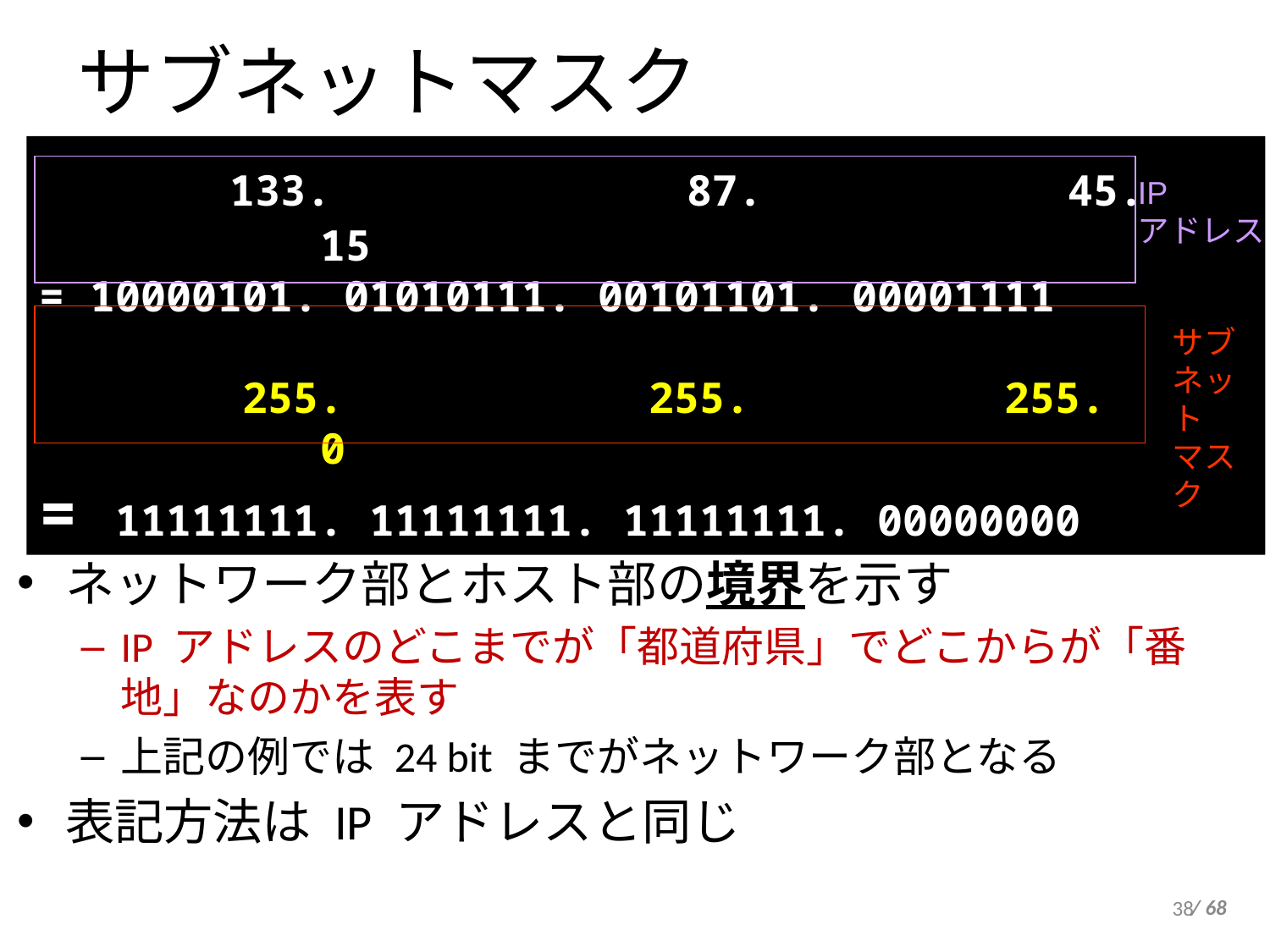

サブネットマスク
     133.              87.            45.            15
= 10000101. 01010111. 00101101. 00001111

        255.            255.          255.             0
= 11111111. 11111111. 11111111. 00000000

IP
アドレス

サブ
ネット
マスク
ネットワーク部とホスト部の境界を示す
IP アドレスのどこまでが「都道府県」でどこからが「番地」なのかを表す
上記の例では 24 bit までがネットワーク部となる
表記方法は IP アドレスと同じ
38